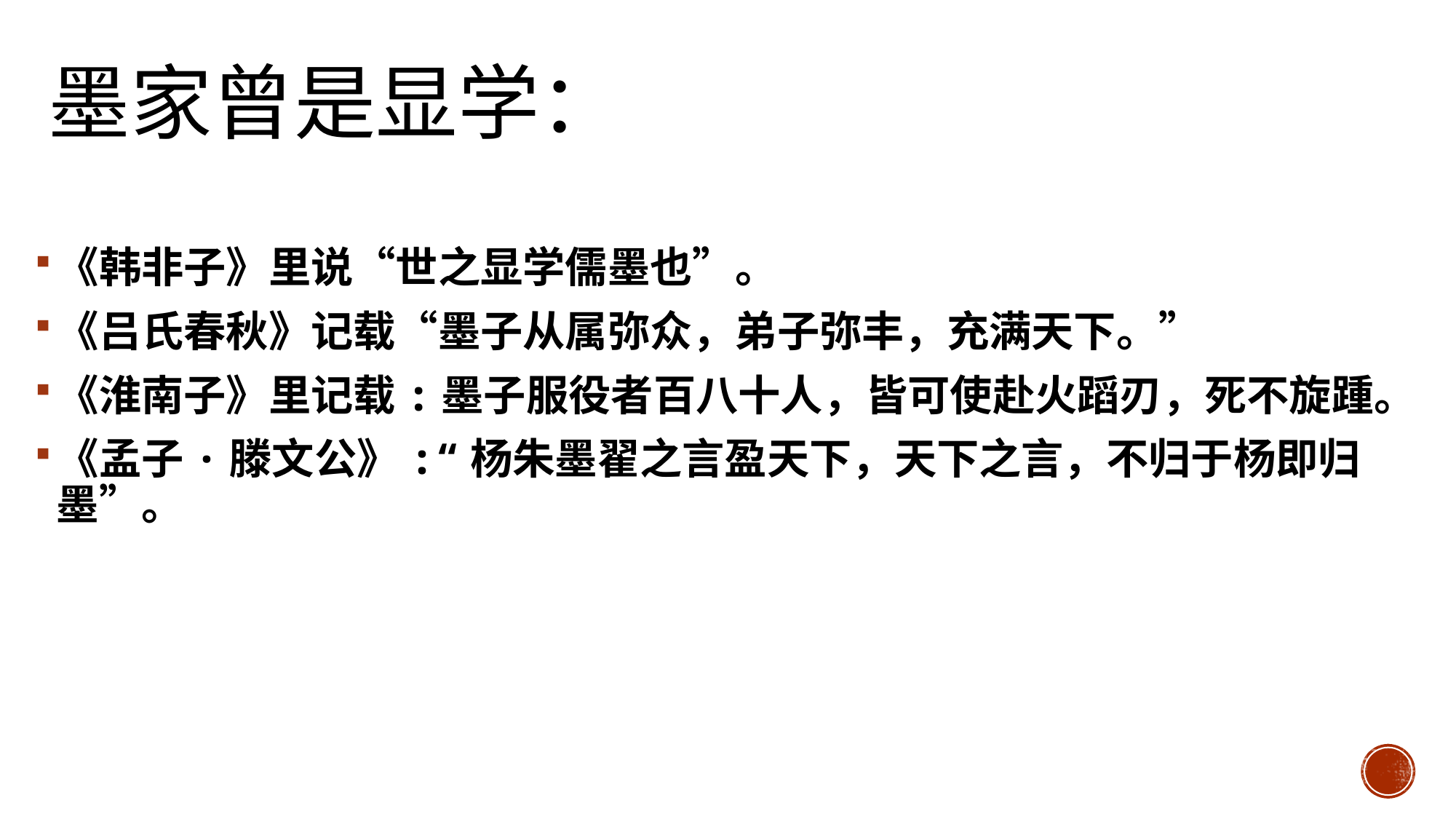

# 墨家曾是显学：
《韩非子》里说“世之显学儒墨也”。
《吕氏春秋》记载“墨子从属弥众，弟子弥丰，充满天下。”
《淮南子》里记载:墨子服役者百八十人，皆可使赴火蹈刃，死不旋踵。
《孟子·滕文公》:“杨朱墨翟之言盈天下，天下之言，不归于杨即归墨”。